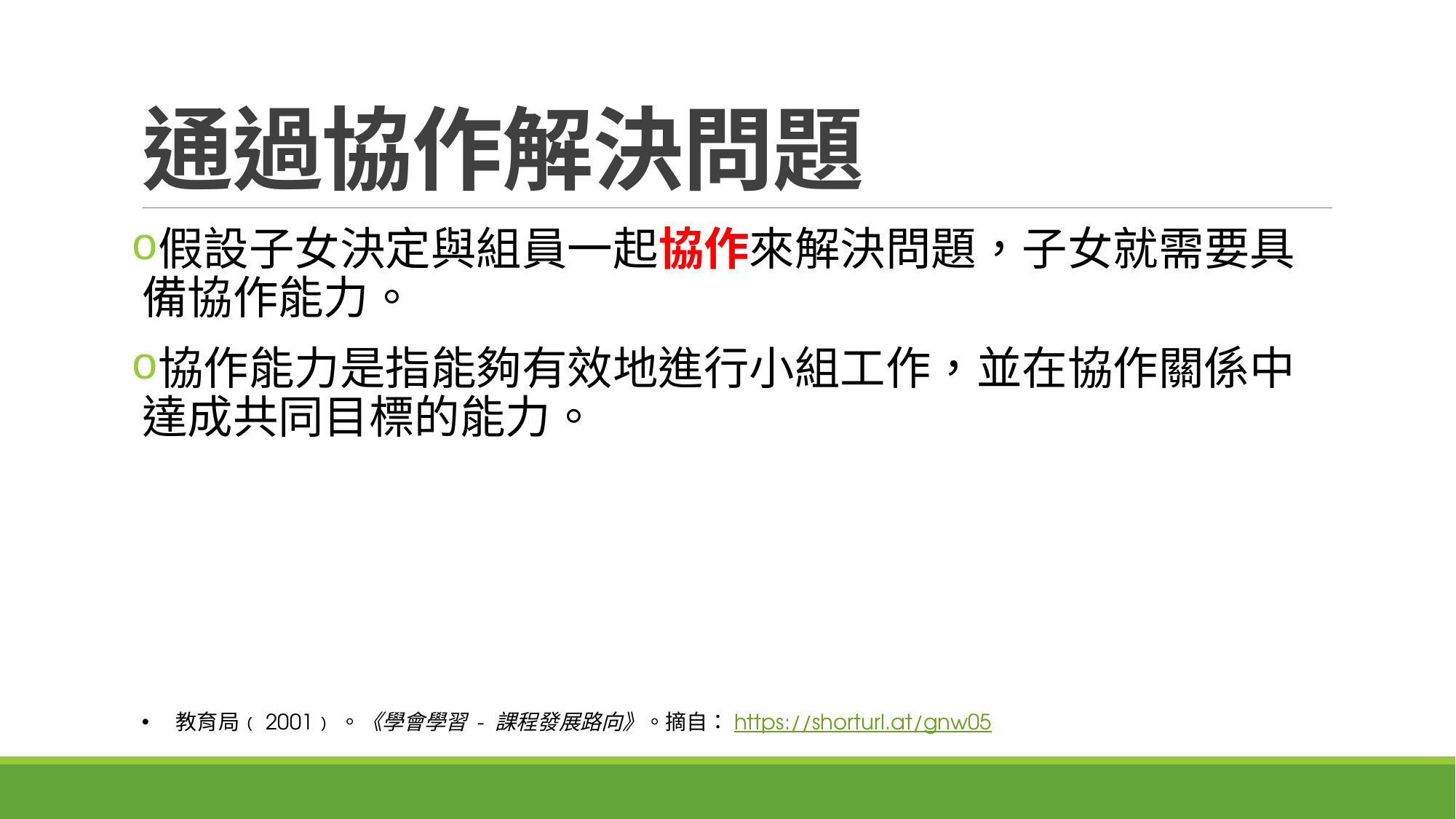

# 通過協作解決問題
假設子女決定與組員一起協作來解決問題，子女就需要具備協作能力。
協作能力是指能夠有效地進行小組工作，並在協作關係中達成共同目標的能力。
教育局﹙2001﹚。《學會學習 - 課程發展路向》。摘自：https://shorturl.at/gnw05